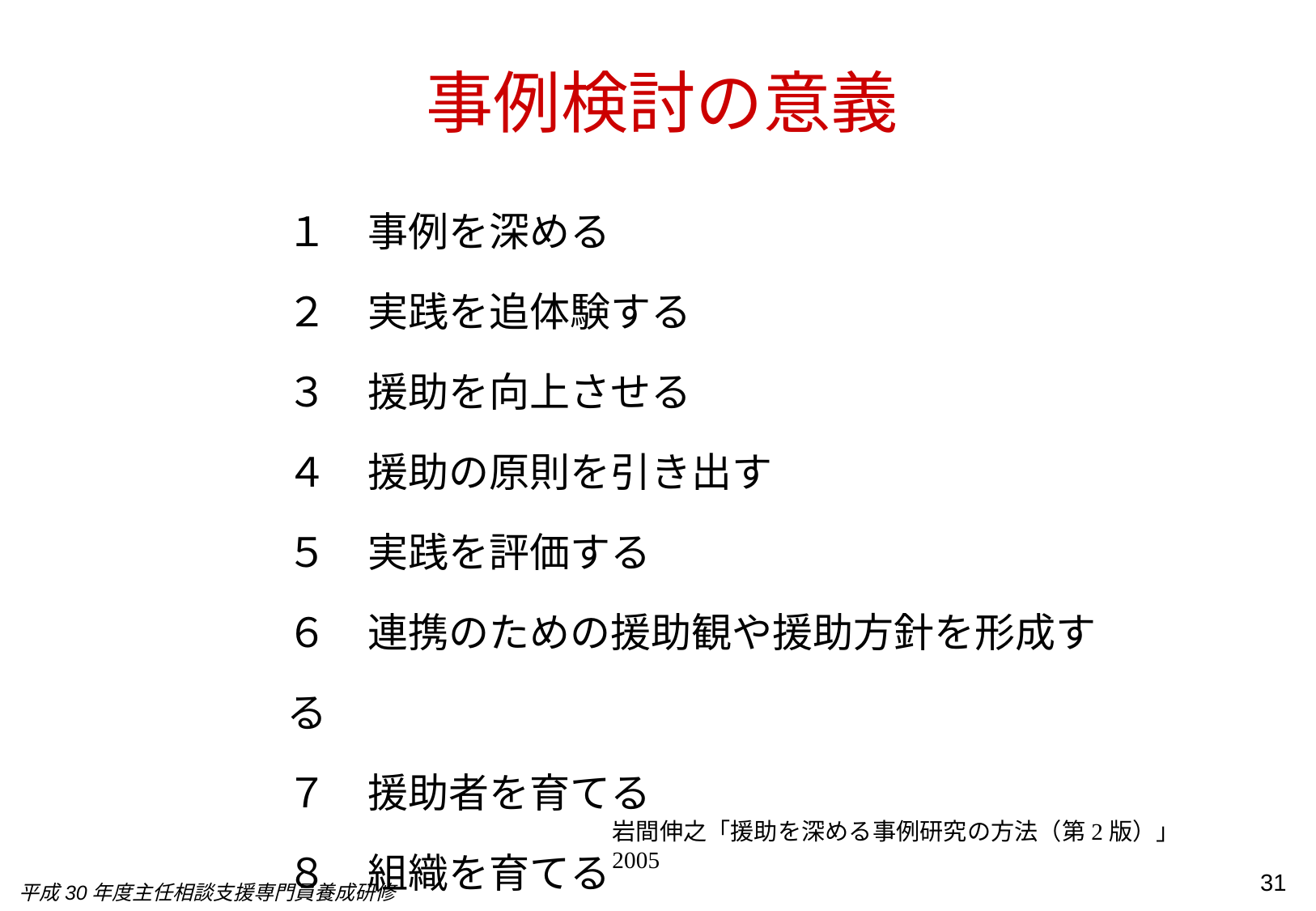

事例検討の意義
１　事例を深める
２　実践を追体験する
３　援助を向上させる
４　援助の原則を引き出す
５　実践を評価する
６　連携のための援助観や援助方針を形成する
７　援助者を育てる
８　組織を育てる
岩間伸之「援助を深める事例研究の方法（第2版）」2005
31
平成30年度主任相談支援専門員養成研修